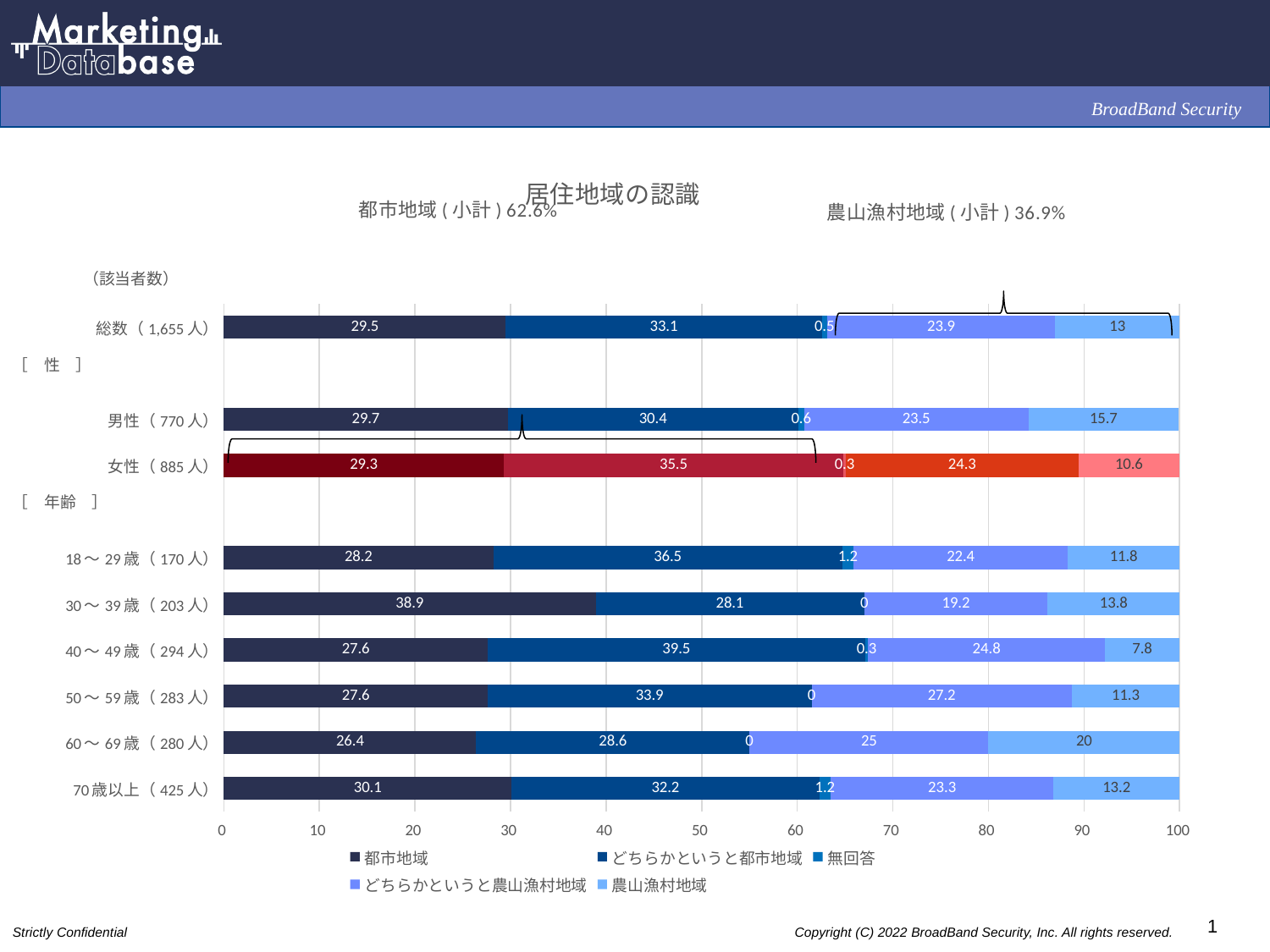

### Chart: 居住地域の認識

| Category | 都市地域 | どちらかというと都市地域 | 無回答 | どちらかというと農山漁村地域 | 農山漁村地域 |
|---|---|---|---|---|---|
| 総数（1,655人） | 29.5 | 33.1 | 0.5 | 23.9 | 13.0 |
|  | None | None | None | None | None |
| 男性（770人） | 29.7 | 30.4 | 0.6 | 23.5 | 15.7 |
| 女性（885人） | 29.3 | 35.5 | 0.3 | 24.3 | 10.6 |
|  | None | None | None | None | None |
| 18～29歳（170人） | 28.2 | 36.5 | 1.2 | 22.4 | 11.8 |
| 30～39歳（203人） | 38.9 | 28.1 | 0.0 | 19.2 | 13.8 |
| 40～49歳（294人） | 27.6 | 39.5 | 0.3 | 24.8 | 7.8 |
| 50～59歳（283人） | 27.6 | 33.9 | 0.0 | 27.2 | 11.3 |
| 60～69歳（280人） | 26.4 | 28.6 | 0.0 | 25.0 | 20.0 |
| 70歳以上（425人） | 30.1 | 32.2 | 1.2 | 23.3 | 13.2 |